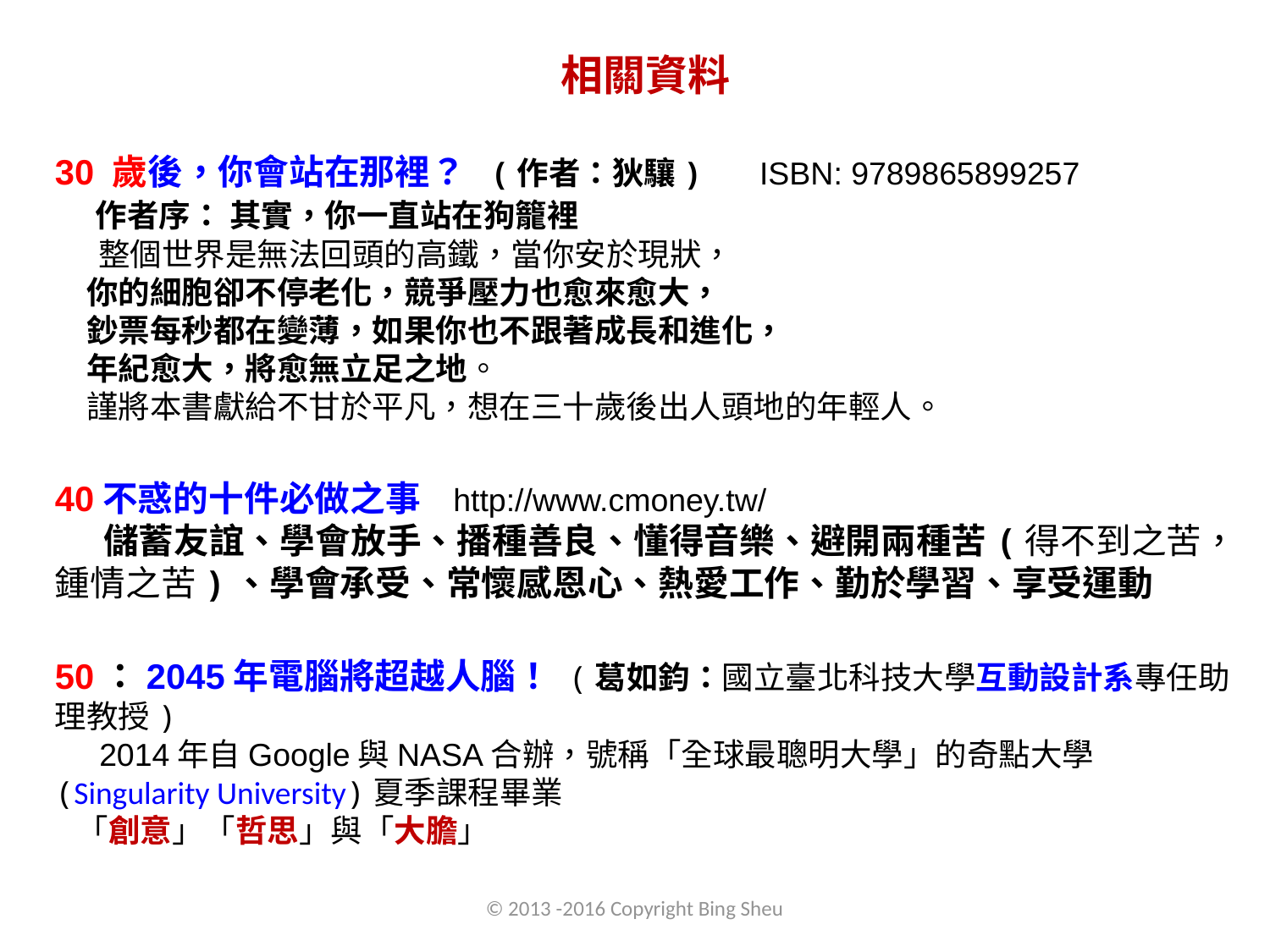

相關資料

30 歲後，你會站在那裡？  (作者：狄驤)   ISBN: 9789865899257
    作者序： 其實，你一直站在狗籠裡
     整個世界是無法回頭的高鐵，當你安於現狀，
　你的細胞卻不停老化，競爭壓力也愈來愈大，
　鈔票每秒都在變薄，如果你也不跟著成長和進化，
　年紀愈大，將愈無立足之地。
　謹將本書獻給不甘於平凡，想在三十歲後出人頭地的年輕人。

40不惑的十件必做之事   http://www.cmoney.tw/
     儲蓄友誼、學會放手、播種善良、懂得音樂、避開兩種苦(得不到之苦，鍾情之苦)、學會承受、常懷感恩心、熱愛工作、勤於學習、享受運動

50：2045年電腦將超越人腦！ (葛如鈞：國立臺北科技大學互動設計系專任助理教授)
     2014年自Google與NASA合辦，號稱「全球最聰明大學」的奇點大學(Singularity University)夏季課程畢業
  「創意」「哲思」與「大膽」
© 2013 -2016 Copyright Bing Sheu